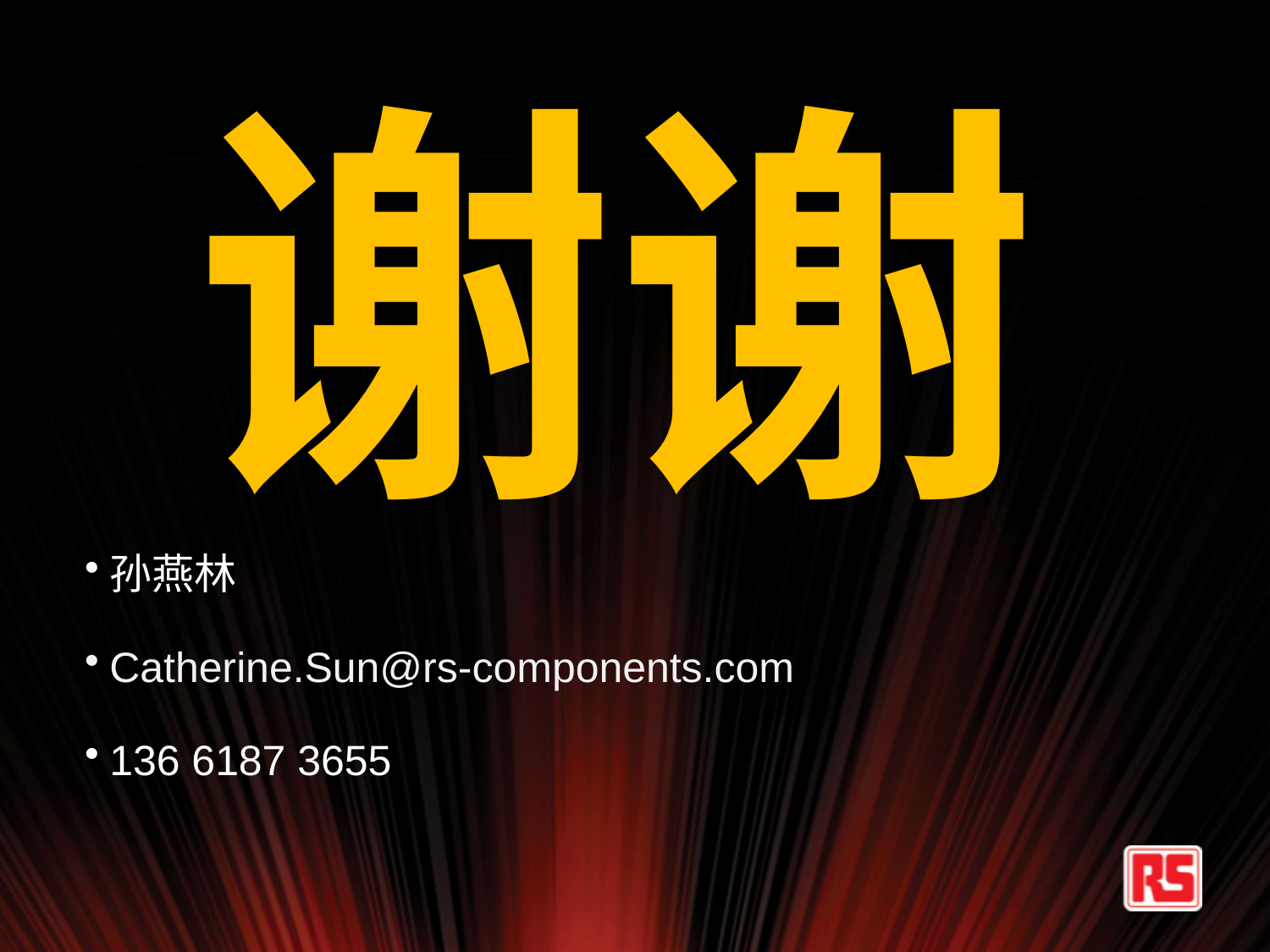

#
谢谢

孙燕林
Catherine.Sun@rs-components.com
136 6187 3655